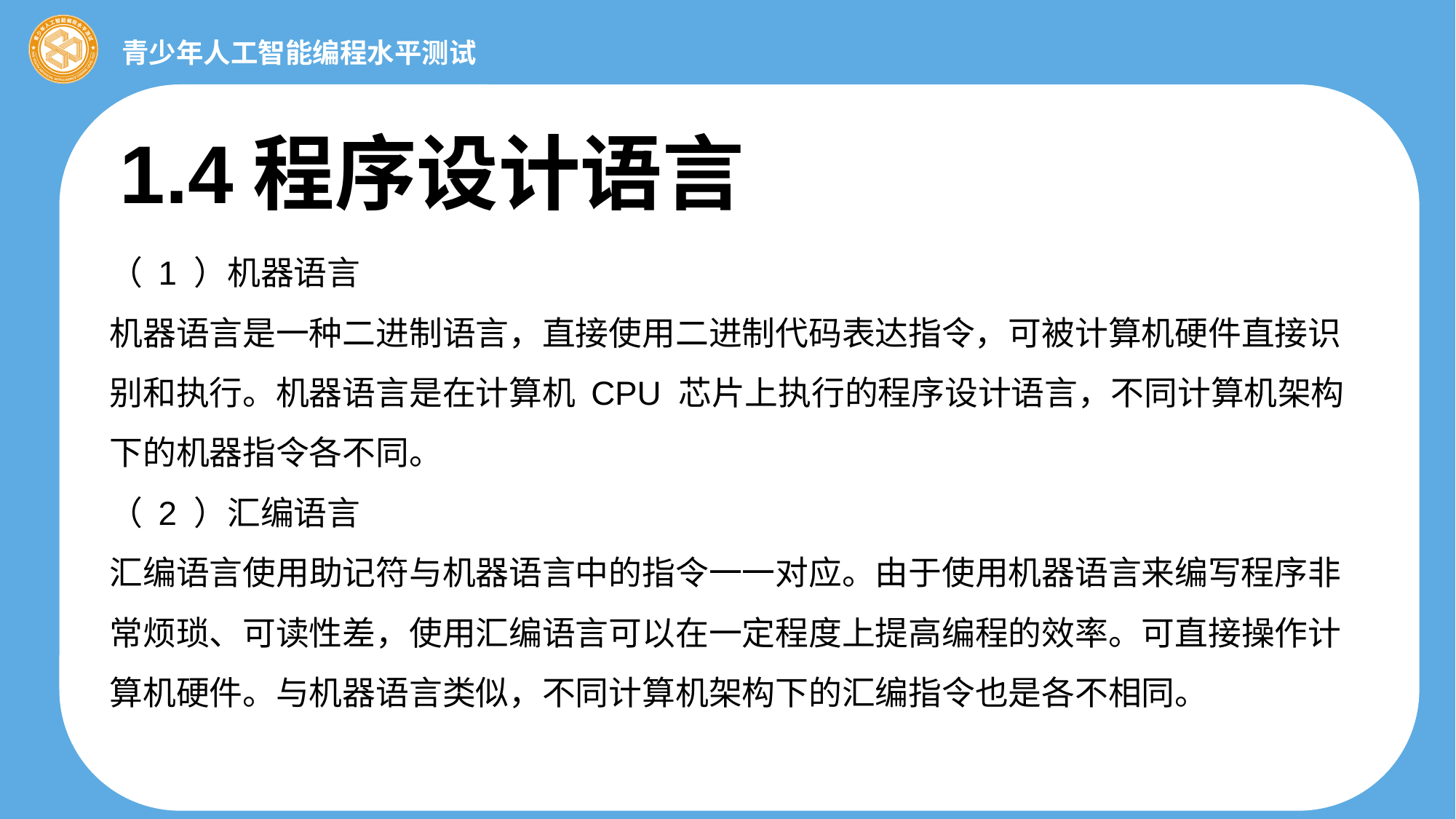

1.4程序设计语言
（ 1 ）机器语言
机器语言是一种二进制语言，直接使用二进制代码表达指令，可被计算机硬件直接识
别和执行。机器语言是在计算机 CPU 芯片上执行的程序设计语言，不同计算机架构下的机器指令各不同。
（ 2 ）汇编语言
汇编语言使用助记符与机器语言中的指令一一对应。由于使用机器语言来编写程序非
常烦琐、可读性差，使用汇编语言可以在一定程度上提高编程的效率。可直接操作计算机硬件。与机器语言类似，不同计算机架构下的汇编指令也是各不相同。